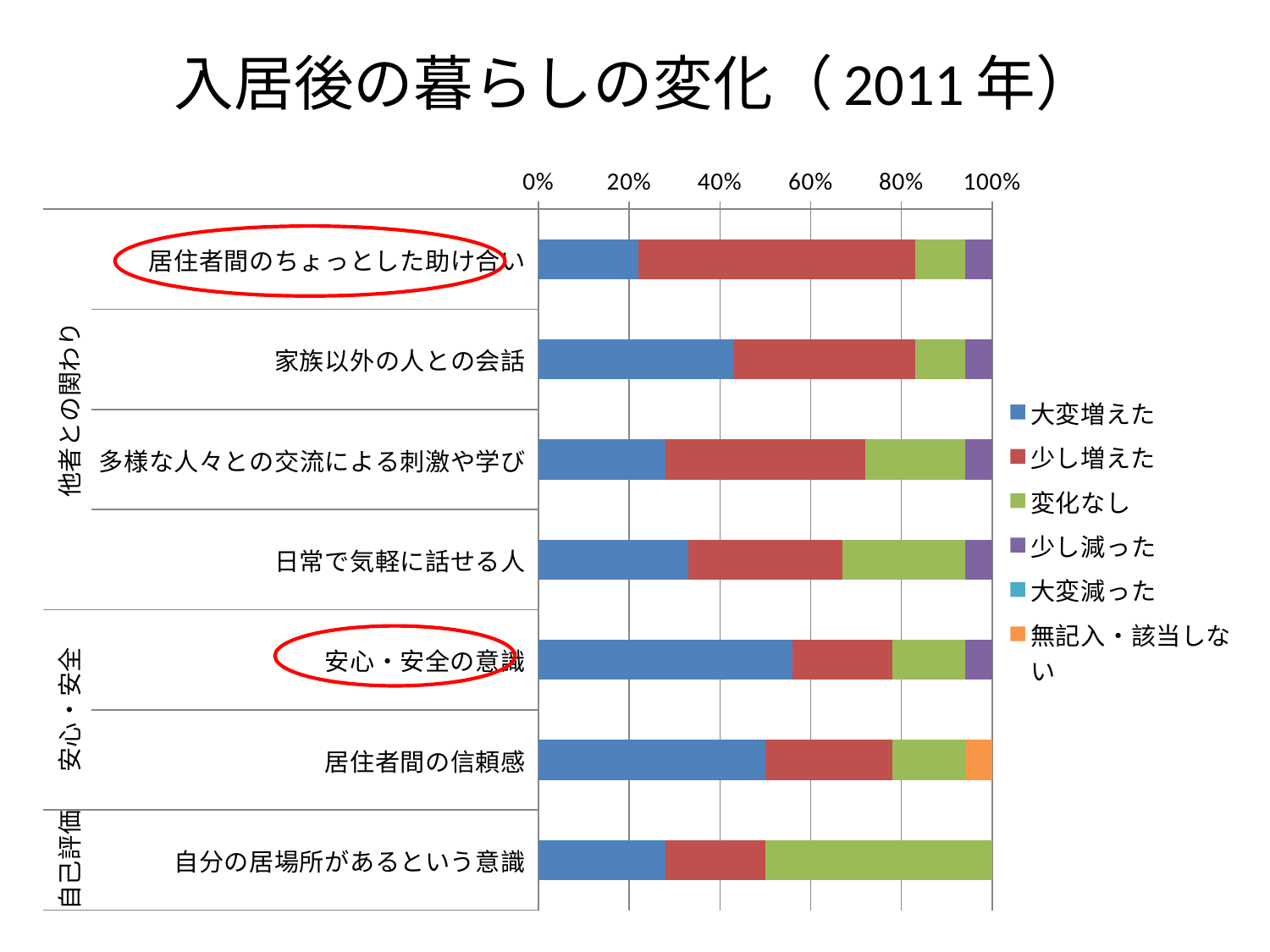

# 入居後の暮らしの変化（2011年）

### Chart

| Category | 大変増えた | 少し増えた | 変化なし | 少し減った | 大変減った | 無記入・該当しない |
|---|---|---|---|---|---|---|
| 居住者間のちょっとした助け合い | 22.0 | 61.0 | 11.0 | 6.0 | None | None |
| 家族以外の人との会話 | 43.0 | 40.0 | 11.0 | 6.0 | None | None |
| 多様な人々との交流による刺激や学び | 28.0 | 44.0 | 22.0 | 6.0 | None | None |
| 日常で気軽に話せる人 | 33.0 | 34.0 | 27.0 | 6.0 | None | None |
| 安心・安全の意識 | 56.0 | 22.0 | 16.0 | 6.0 | None | None |
| 居住者間の信頼感 | 50.0 | 28.0 | 16.0 | None | None | 6.0 |
| 自分の居場所があるという意識 | 28.0 | 22.0 | 50.0 | 0.0 | 0.0 | 0.0 |